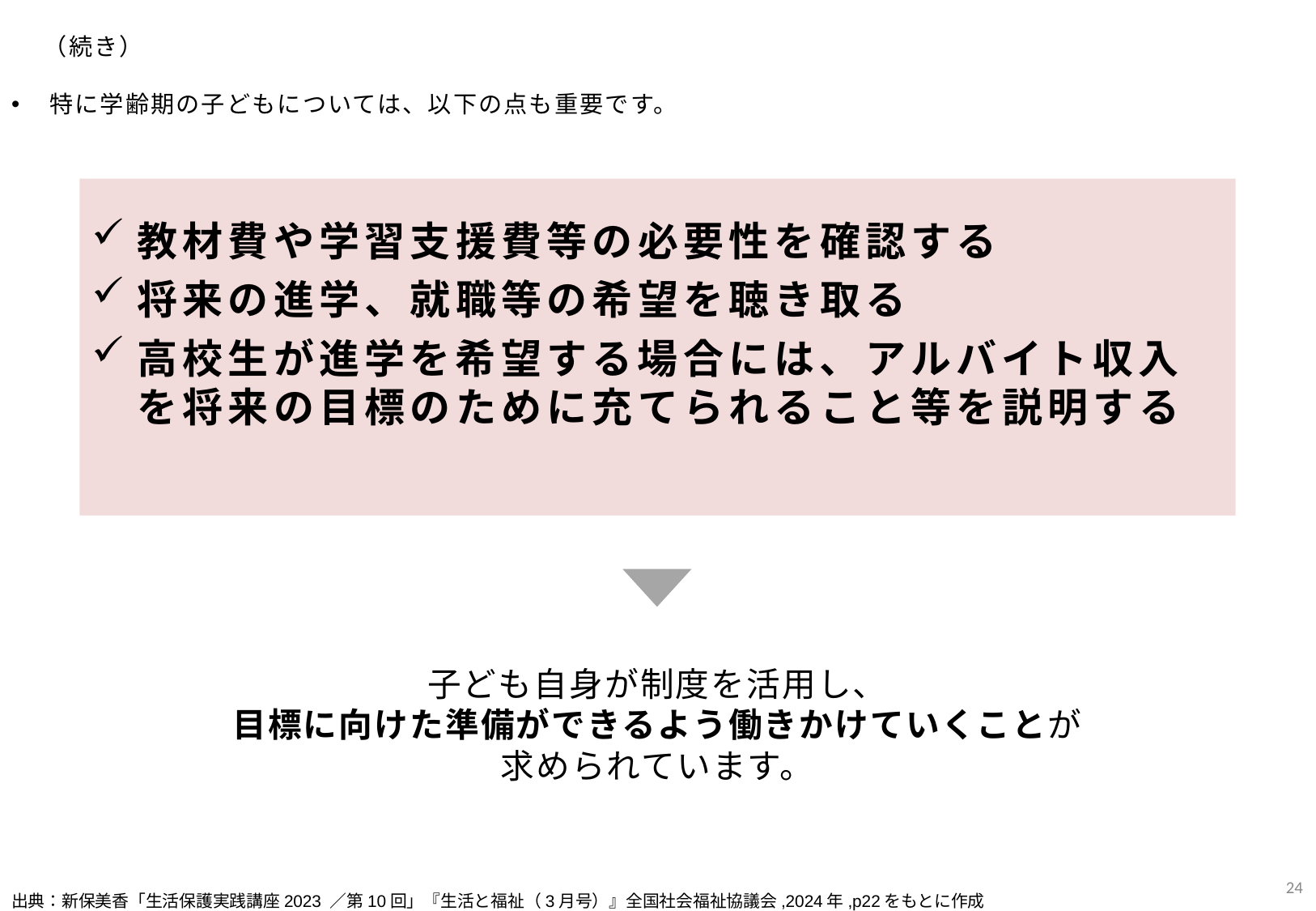

（続き）
特に学齢期の子どもについては、以下の点も重要です。
教材費や学習支援費等の必要性を確認する
将来の進学、就職等の希望を聴き取る
高校生が進学を希望する場合には、アルバイト収入を将来の目標のために充てられること等を説明する

子ども自身が制度を活用し、
目標に向けた準備ができるよう働きかけていくことが
求められています。
24
出典：新保美香「生活保護実践講座2023 ／第10回」『生活と福祉（3月号）』全国社会福祉協議会,2024年,p22をもとに作成